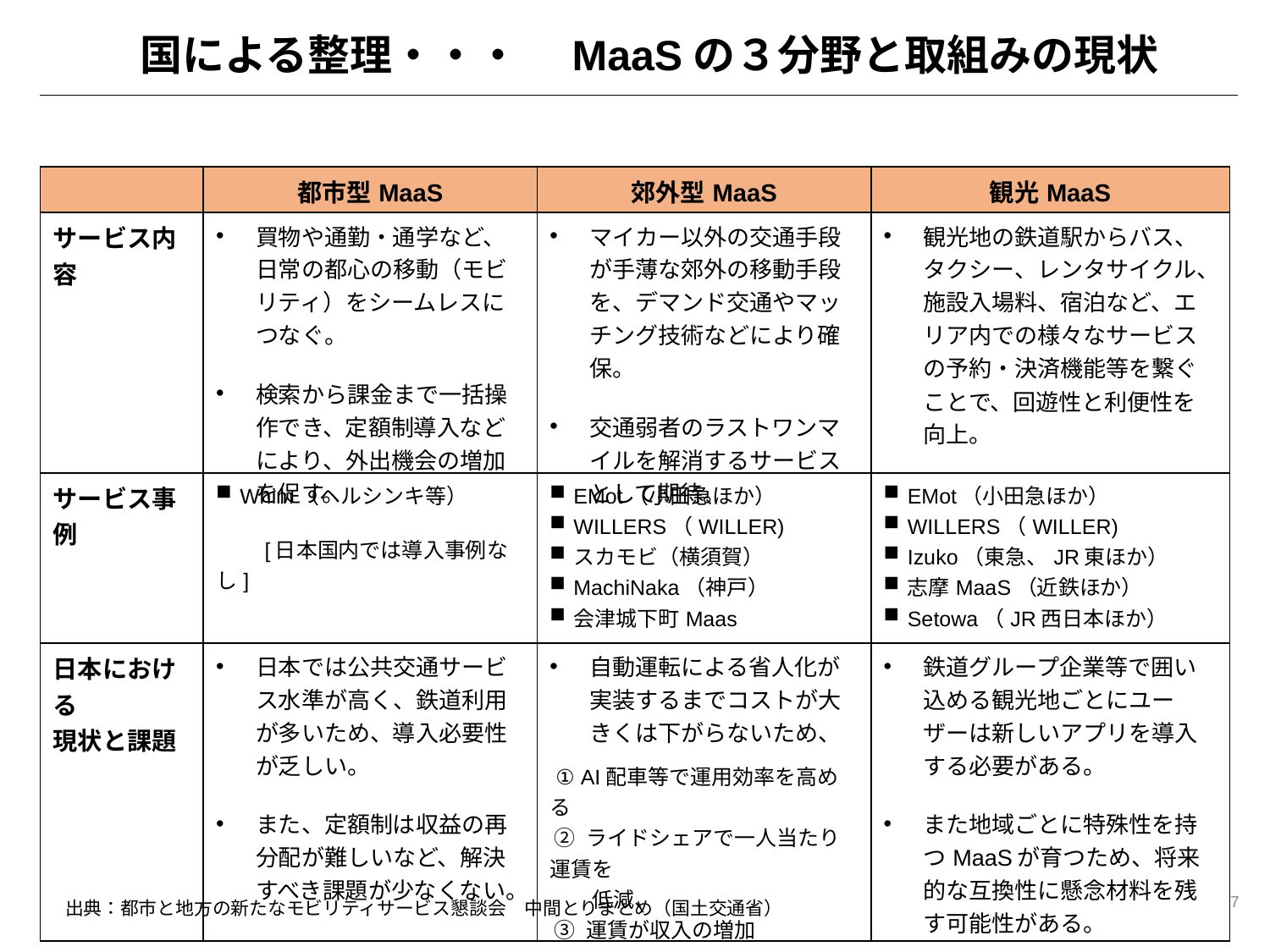

国による整理・・・　MaaSの３分野と取組みの現状
|  | 都市型MaaS | 郊外型MaaS | 観光MaaS |
| --- | --- | --- | --- |
| サービス内容 | 買物や通勤・通学など、日常の都心の移動（モビリティ）をシームレスにつなぐ。 検索から課金まで一括操作でき、定額制導入などにより、外出機会の増加を促す。 | マイカー以外の交通手段が手薄な郊外の移動手段を、デマンド交通やマッチング技術などにより確保。 交通弱者のラストワンマイルを解消するサービスとして期待。 | 観光地の鉄道駅からバス、タクシー、レンタサイクル、施設入場料、宿泊など、エリア内での様々なサービスの予約・決済機能等を繋ぐことで、回遊性と利便性を向上。 |
| サービス事例 | Whim（ヘルシンキ等） 　　[日本国内では導入事例なし] | EMot（小田急ほか） WILLERS（WILLER) スカモビ（横須賀） MachiNaka（神戸） 会津城下町Maas | EMot（小田急ほか） WILLERS（WILLER) Izuko（東急、JR東ほか） 志摩MaaS（近鉄ほか） Setowa（JR西日本ほか） |
| 日本における 現状と課題 | 日本では公共交通サービス水準が高く、鉄道利用が多いため、導入必要性が乏しい。 また、定額制は収益の再分配が難しいなど、解決すべき課題が少なくない。 | 自動運転による省人化が実装するまでコストが大きくは下がらないため、 ① AI配車等で運用効率を高める ② ライドシェアで一人当たり運賃を 　　低減、 ③ 運賃が収入の増加 　　などが課題。 | 鉄道グループ企業等で囲い込める観光地ごとにユーザーは新しいアプリを導入する必要がある。 また地域ごとに特殊性を持つMaaSが育つため、将来的な互換性に懸念材料を残す可能性がある。 |
7
出典：都市と地方の新たなモビリティサービス懇談会　中間とりまとめ（国土交通省）